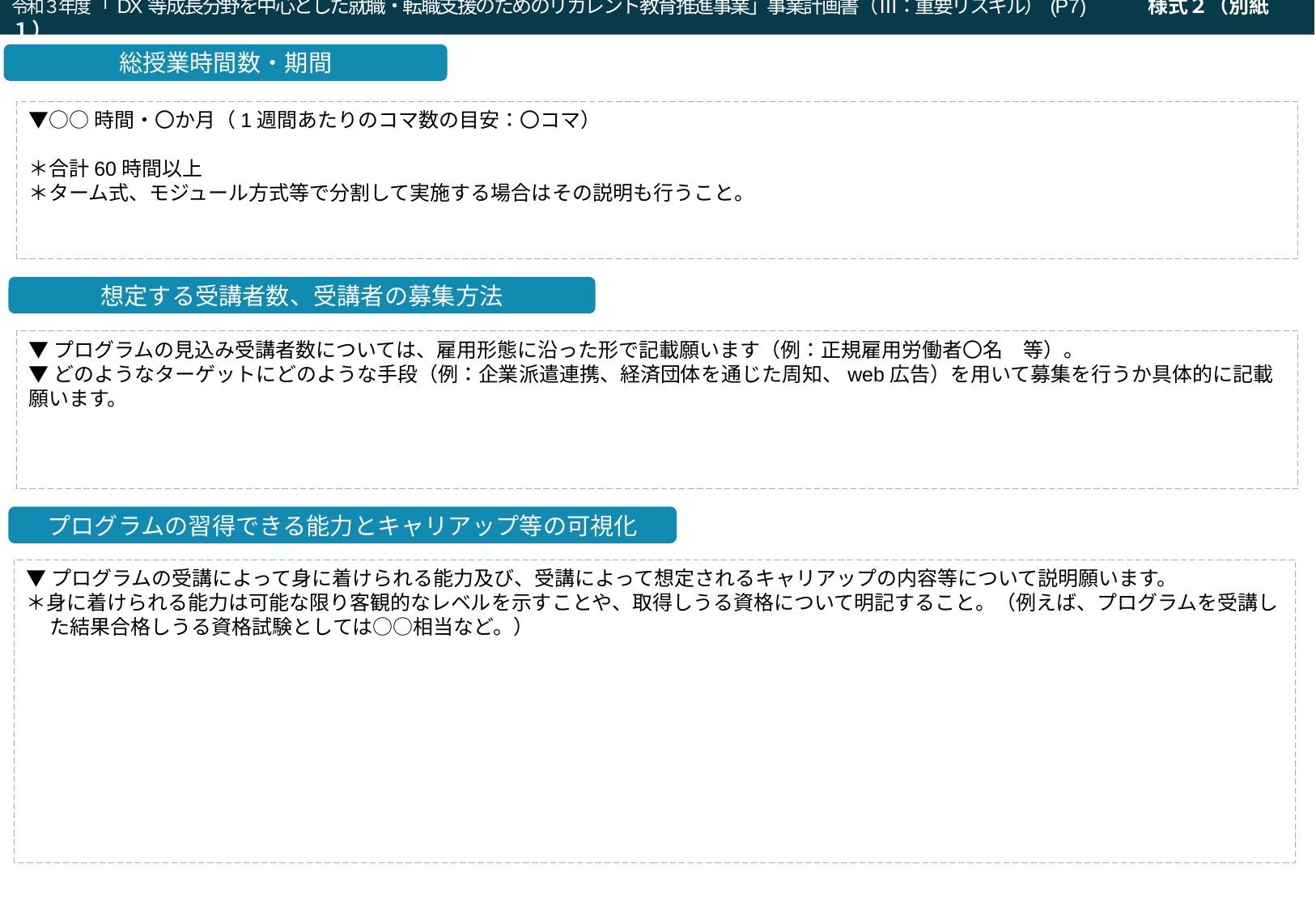

令和３年度「DX等成長分野を中心とした就職・転職支援のためのリカレント教育推進事業」事業計画書（ Ⅲ：重要リスキル）(P7)　　　様式２（別紙１）
令和２年度「就職・転職支援のための大学リカレント教育推進事業（就職・転職支援のためのリカレント教育プログラムの開発・実施）」企画提案書（a：求職支援）(P7)
総授業時間数・期間
▼○○時間・〇か月（1週間あたりのコマ数の目安：〇コマ）

＊合計60時間以上
＊ターム式、モジュール方式等で分割して実施する場合はその説明も行うこと。

想定する受講者数、受講者の募集方法
▼プログラムの見込み受講者数については、雇用形態に沿った形で記載願います（例：正規雇用労働者〇名　等）。
▼どのようなターゲットにどのような手段（例：企業派遣連携、経済団体を通じた周知、web広告）を用いて募集を行うか具体的に記載願います。

プログラムの習得できる能力とキャリアップ等の可視化
▼プログラムの受講によって身に着けられる能力及び、受講によって想定されるキャリアップの内容等について説明願います。
＊身に着けられる能力は可能な限り客観的なレベルを示すことや、取得しうる資格について明記すること。（例えば、プログラムを受講した結果合格しうる資格試験としては○○相当など。）